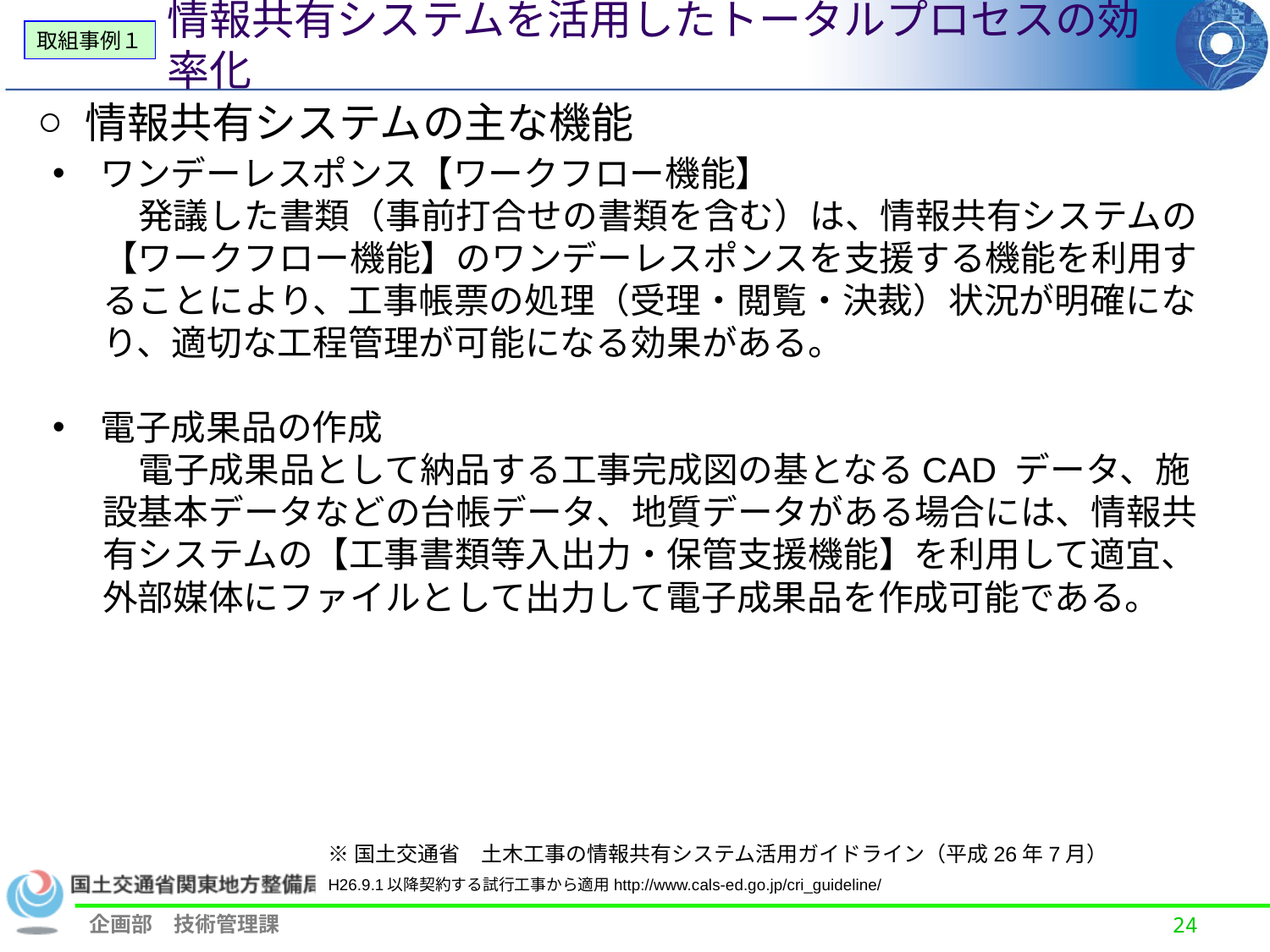

情報共有システムを活用したトータルプロセスの効率化
取組事例１
情報共有システムの主な機能
ワンデーレスポンス【ワークフロー機能】
　発議した書類（事前打合せの書類を含む）は、情報共有システムの【ワークフロー機能】のワンデーレスポンスを支援する機能を利用することにより、工事帳票の処理（受理・閲覧・決裁）状況が明確になり、適切な工程管理が可能になる効果がある。

電子成果品の作成
　電子成果品として納品する工事完成図の基となるCAD データ、施設基本データなどの台帳データ、地質データがある場合には、情報共有システムの【工事書類等入出力・保管支援機能】を利用して適宜、外部媒体にファイルとして出力して電子成果品を作成可能である。

※国土交通省　土木工事の情報共有システム活用ガイドライン（平成26年7月）
H26.9.1以降契約する試行工事から適用http://www.cals-ed.go.jp/cri_guideline/